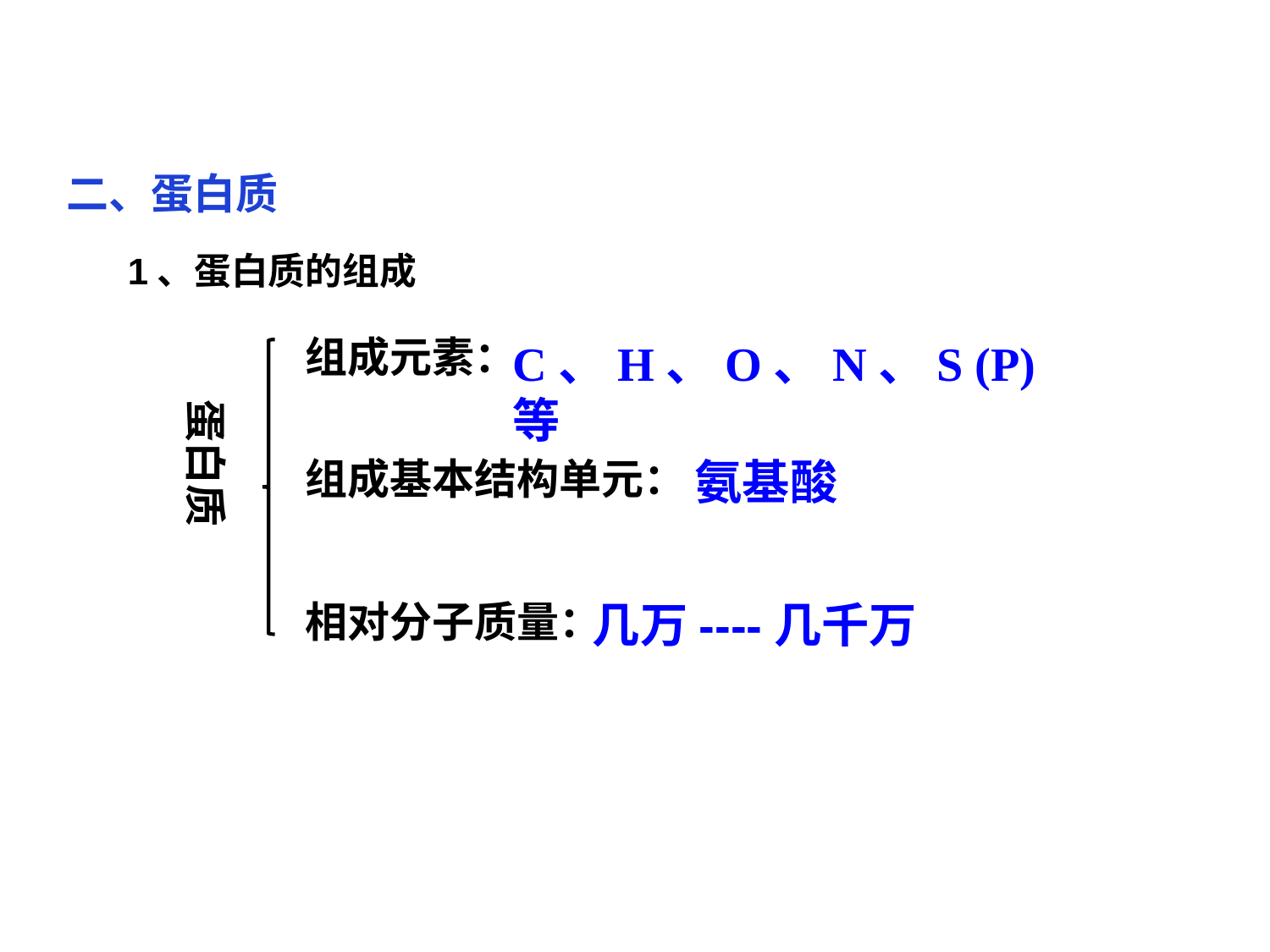

二、蛋白质
1、蛋白质的组成
组成元素：
C、H、O、N、S (P)等

蛋白质
组成基本结构单元：
氨基酸
相对分子质量：
几万----几千万